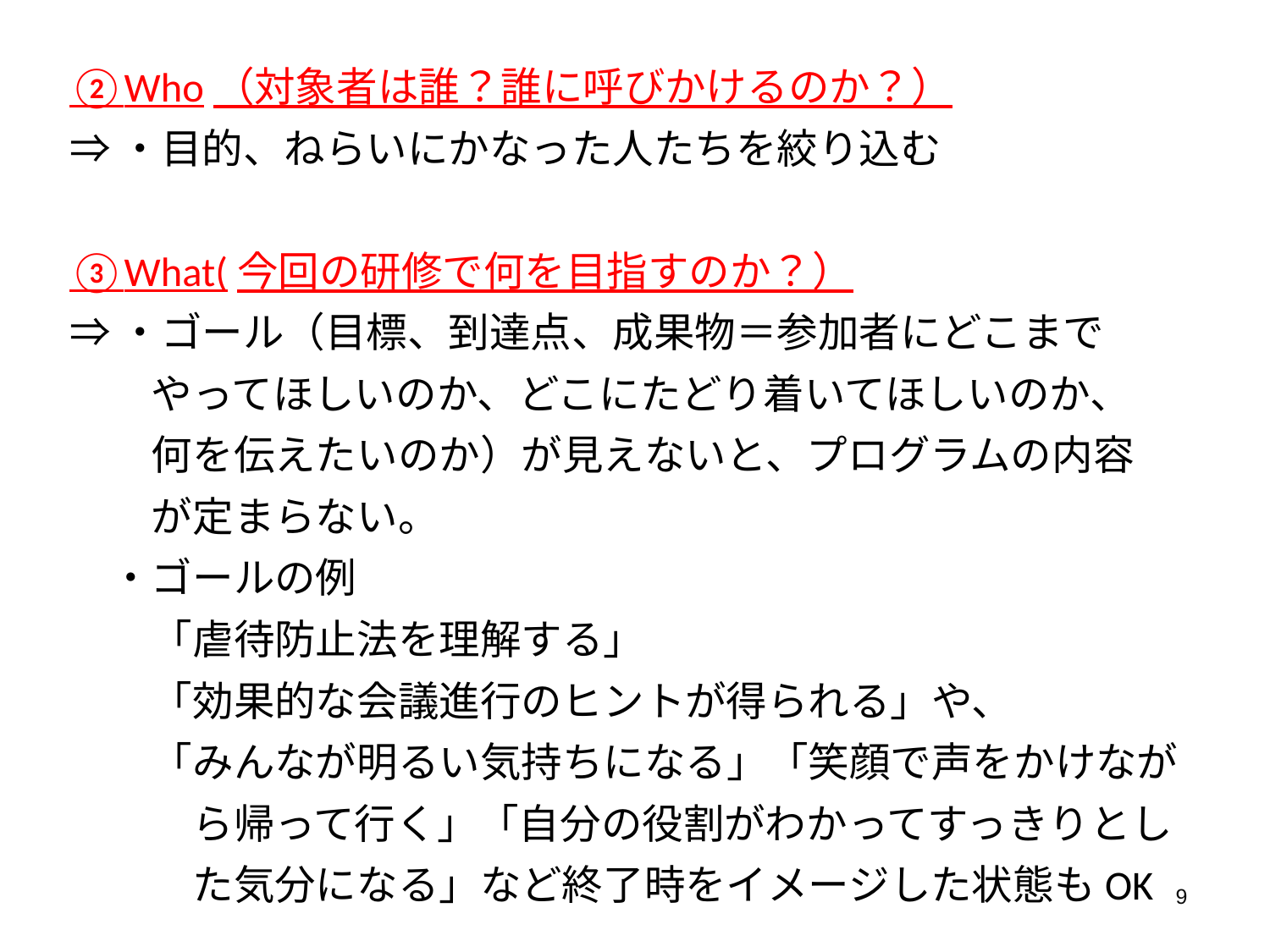

②Who（対象者は誰？誰に呼びかけるのか？）
⇒・目的、ねらいにかなった人たちを絞り込む

③What(今回の研修で何を目指すのか？）
⇒・ゴール（目標、到達点、成果物＝参加者にどこまで
　　やってほしいのか、どこにたどり着いてほしいのか、
　　何を伝えたいのか）が見えないと、プログラムの内容
　　が定まらない。
　・ゴールの例
　　「虐待防止法を理解する」
　　「効果的な会議進行のヒントが得られる」や、
　　「みんなが明るい気持ちになる」「笑顔で声をかけなが
　　　ら帰って行く」「自分の役割がわかってすっきりとし
　　　た気分になる」など終了時をイメージした状態もOK

9